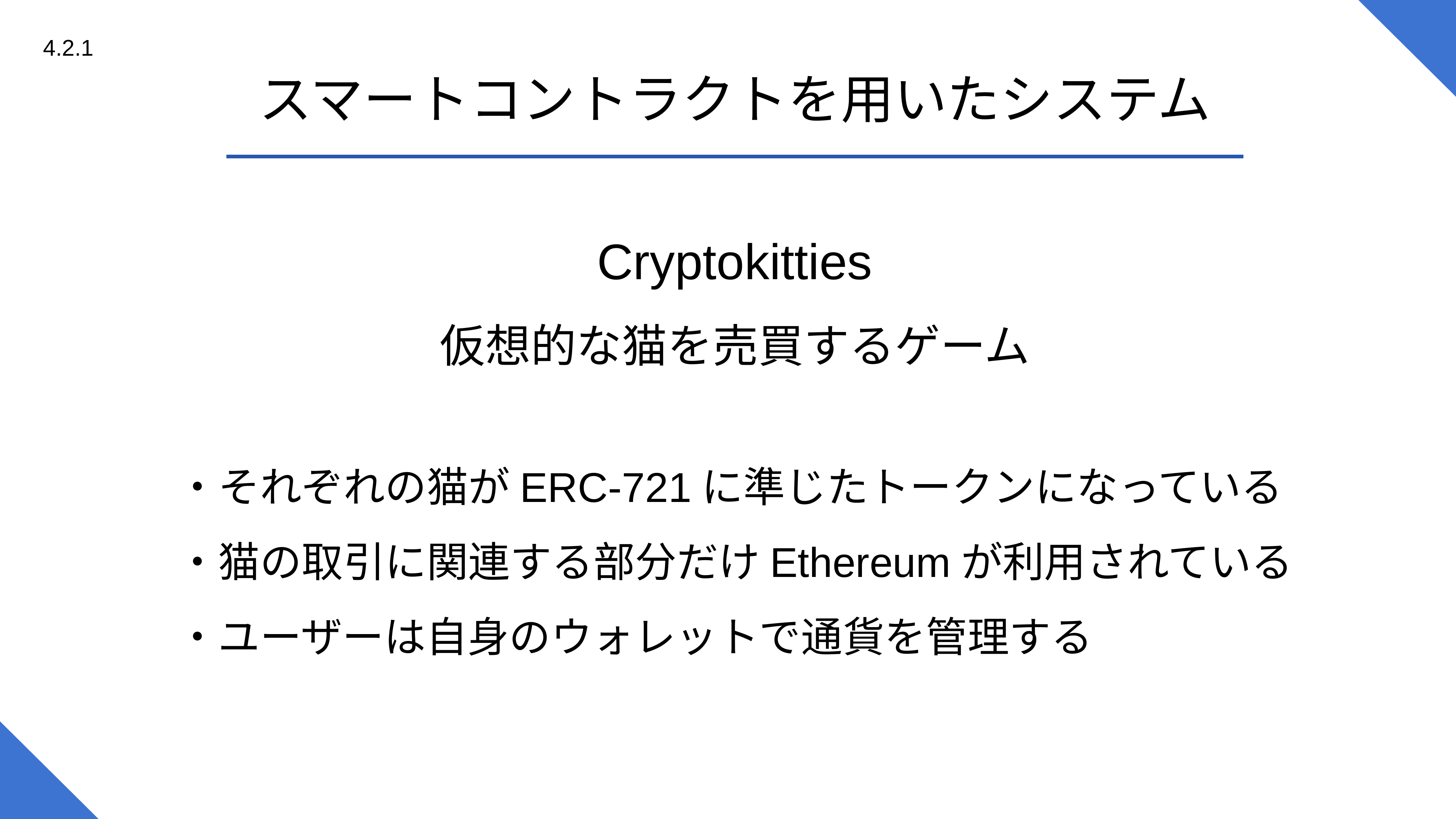

4.2.1
スマートコントラクトを用いたシステム
Cryptokitties
仮想的な猫を売買するゲーム
・それぞれの猫がERC-721に準じたトークンになっている
・猫の取引に関連する部分だけEthereumが利用されている
・ユーザーは自身のウォレットで通貨を管理する
70